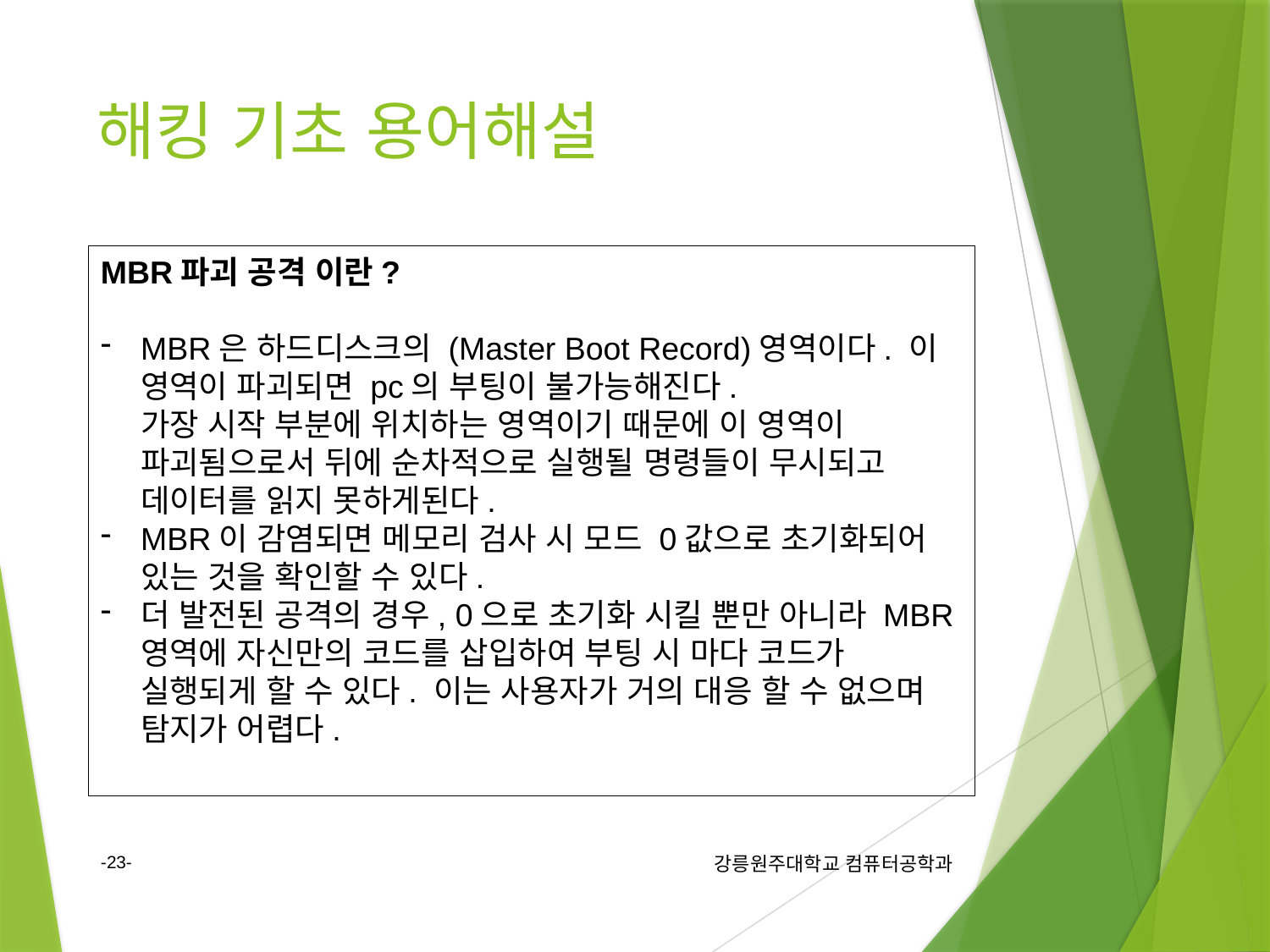

# 해킹 기초 용어해설
MBR파괴 공격 이란?

MBR은 하드디스크의 (Master Boot Record)영역이다. 이 영역이 파괴되면 pc의 부팅이 불가능해진다.
가장 시작 부분에 위치하는 영역이기 때문에 이 영역이 파괴됨으로서 뒤에 순차적으로 실행될 명령들이 무시되고 데이터를 읽지 못하게된다.
MBR이 감염되면 메모리 검사 시 모드 0값으로 초기화되어 있는 것을 확인할 수 있다.
더 발전된 공격의 경우, 0으로 초기화 시킬 뿐만 아니라 MBR영역에 자신만의 코드를 삽입하여 부팅 시 마다 코드가 실행되게 할 수 있다. 이는 사용자가 거의 대응 할 수 없으며 탐지가 어렵다.
-23-
강릉원주대학교 컴퓨터공학과